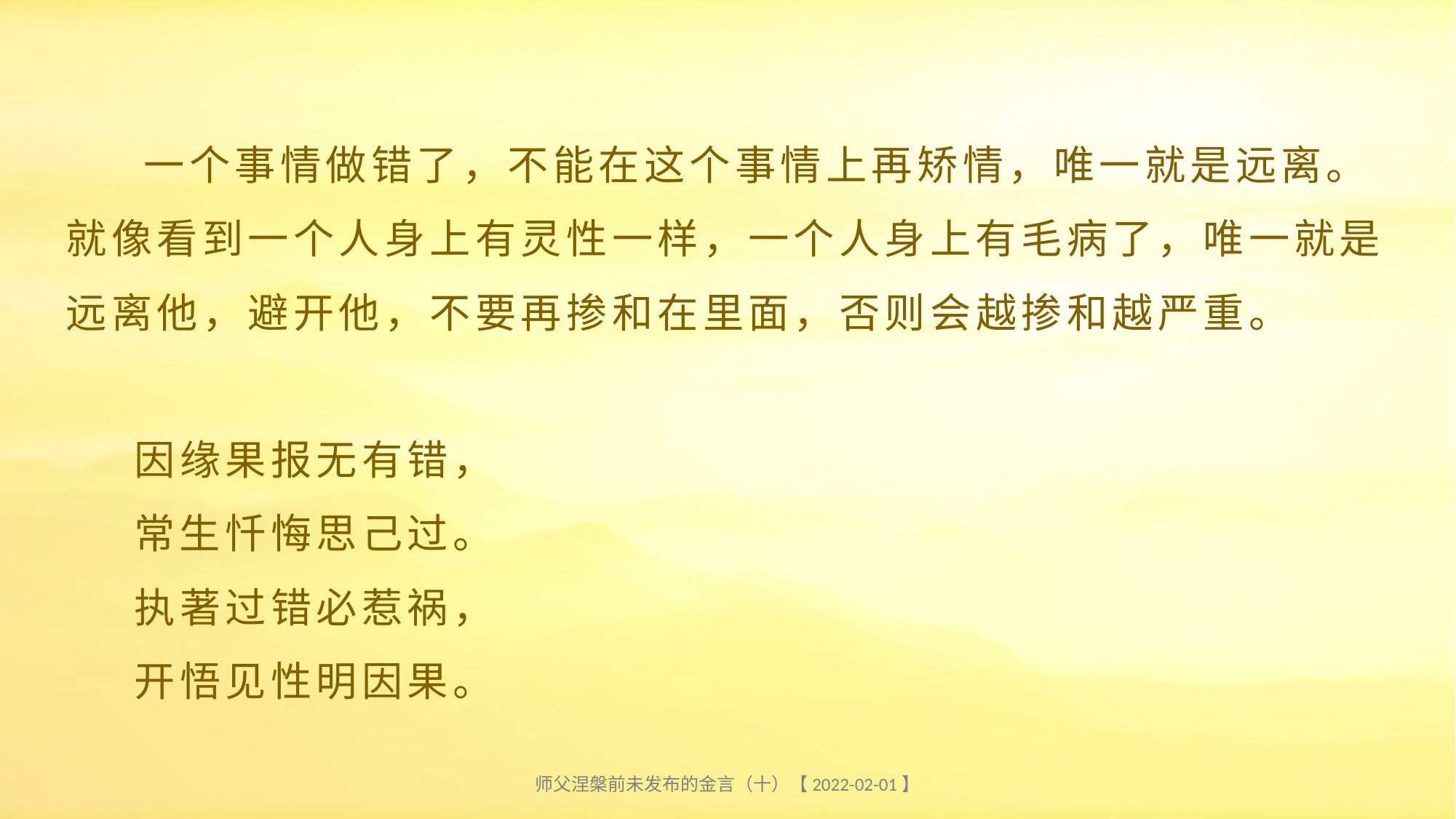

# 一个事情做错了，不能在这个事情上再矫情，唯一就是远离。就像看到一个人身上有灵性一样，一个人身上有毛病了，唯一就是远离他，避开他，不要再掺和在里面，否则会越掺和越严重。 因缘果报无有错， 常生忏悔思己过。 执著过错必惹祸， 开悟见性明因果。
师父涅槃前未发布的金言（十）【2022-02-01】